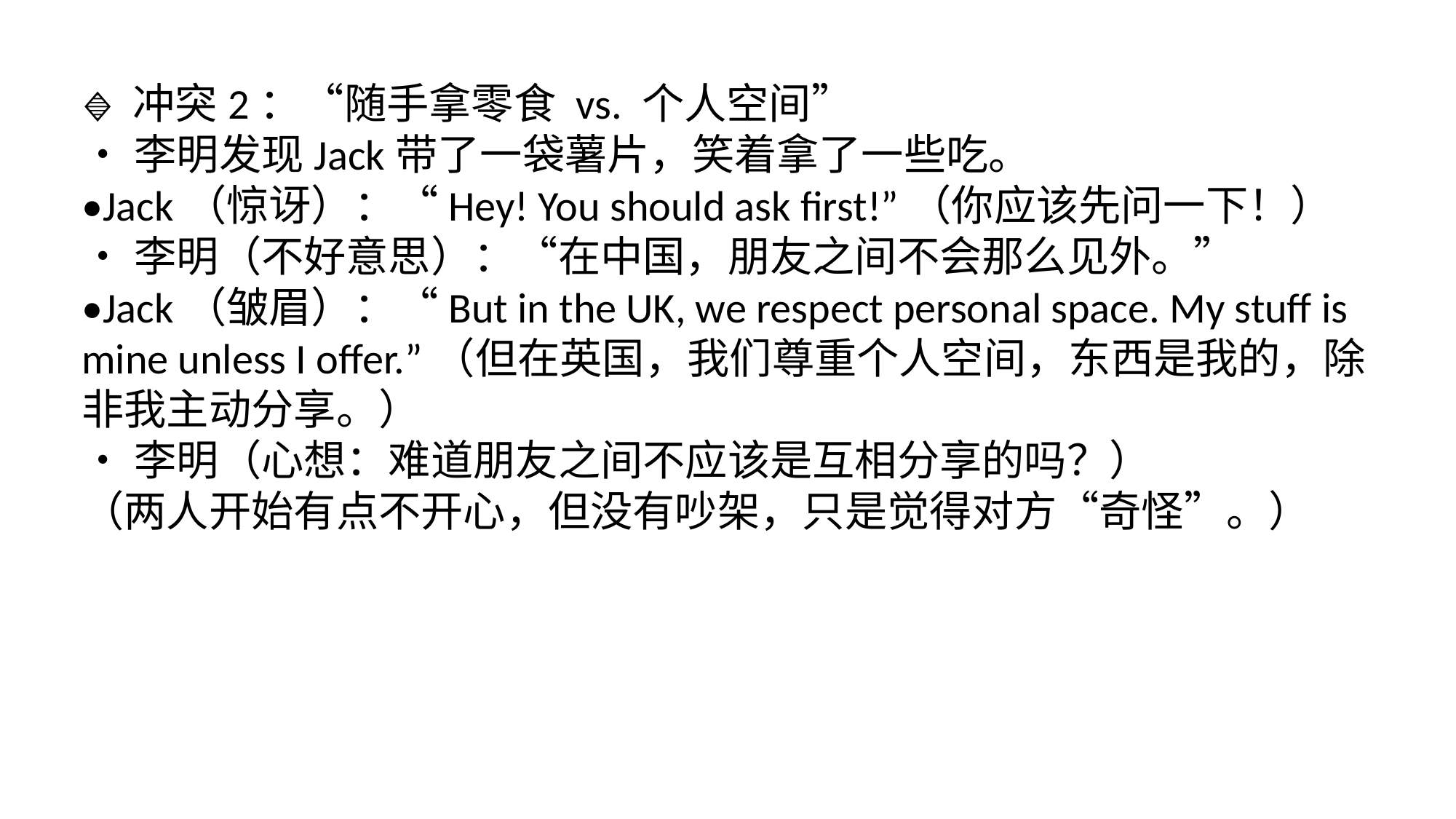

🔹 冲突2：“随手拿零食 vs. 个人空间”
•李明发现Jack带了一袋薯片，笑着拿了一些吃。
•Jack（惊讶）：“Hey! You should ask first!”（你应该先问一下！）
•李明（不好意思）：“在中国，朋友之间不会那么见外。”
•Jack（皱眉）：“But in the UK, we respect personal space. My stuff is mine unless I offer.”（但在英国，我们尊重个人空间，东西是我的，除非我主动分享。）
•李明（心想：难道朋友之间不应该是互相分享的吗？）
（两人开始有点不开心，但没有吵架，只是觉得对方“奇怪”。）